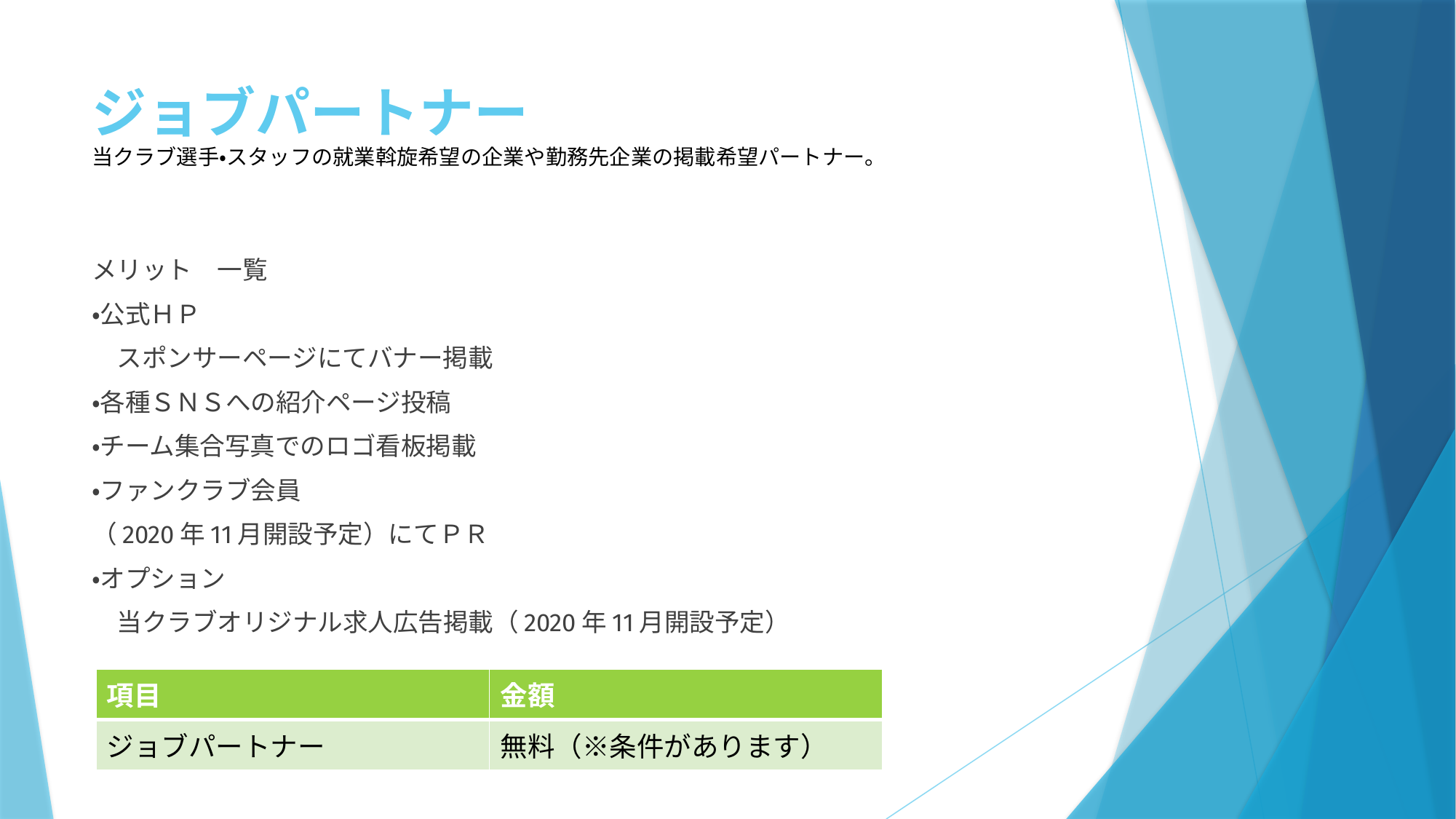

# ジョブパートナー 当クラブ選手・スタッフの就業斡旋希望の企業や勤務先企業の掲載希望パートナー。
メリット　一覧
・公式ＨＰ
　スポンサーページにてバナー掲載
・各種ＳＮＳへの紹介ページ投稿
・チーム集合写真でのロゴ看板掲載
・ファンクラブ会員
（2020年11月開設予定）にてＰＲ
・オプション
　当クラブオリジナル求人広告掲載（2020年11月開設予定）

| 項目 | 金額 |
| --- | --- |
| ジョブパートナー | 無料（※条件があります） |